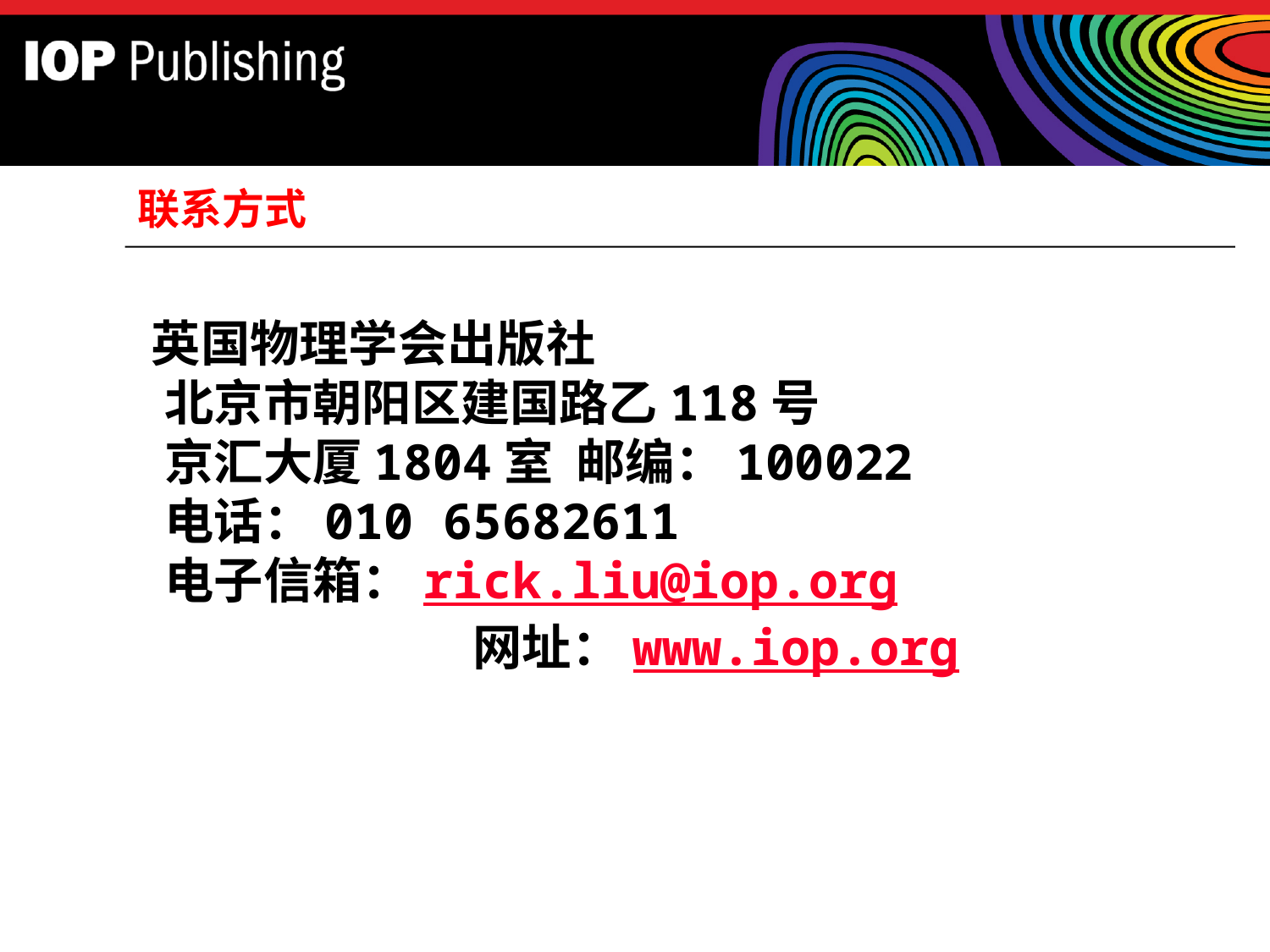

联系方式
  英国物理学会出版社
北京市朝阳区建国路乙118号
京汇大厦1804室  邮编：100022
电话：010 65682611
电子信箱：rick.liu@iop.org                    网址：www.iop.org